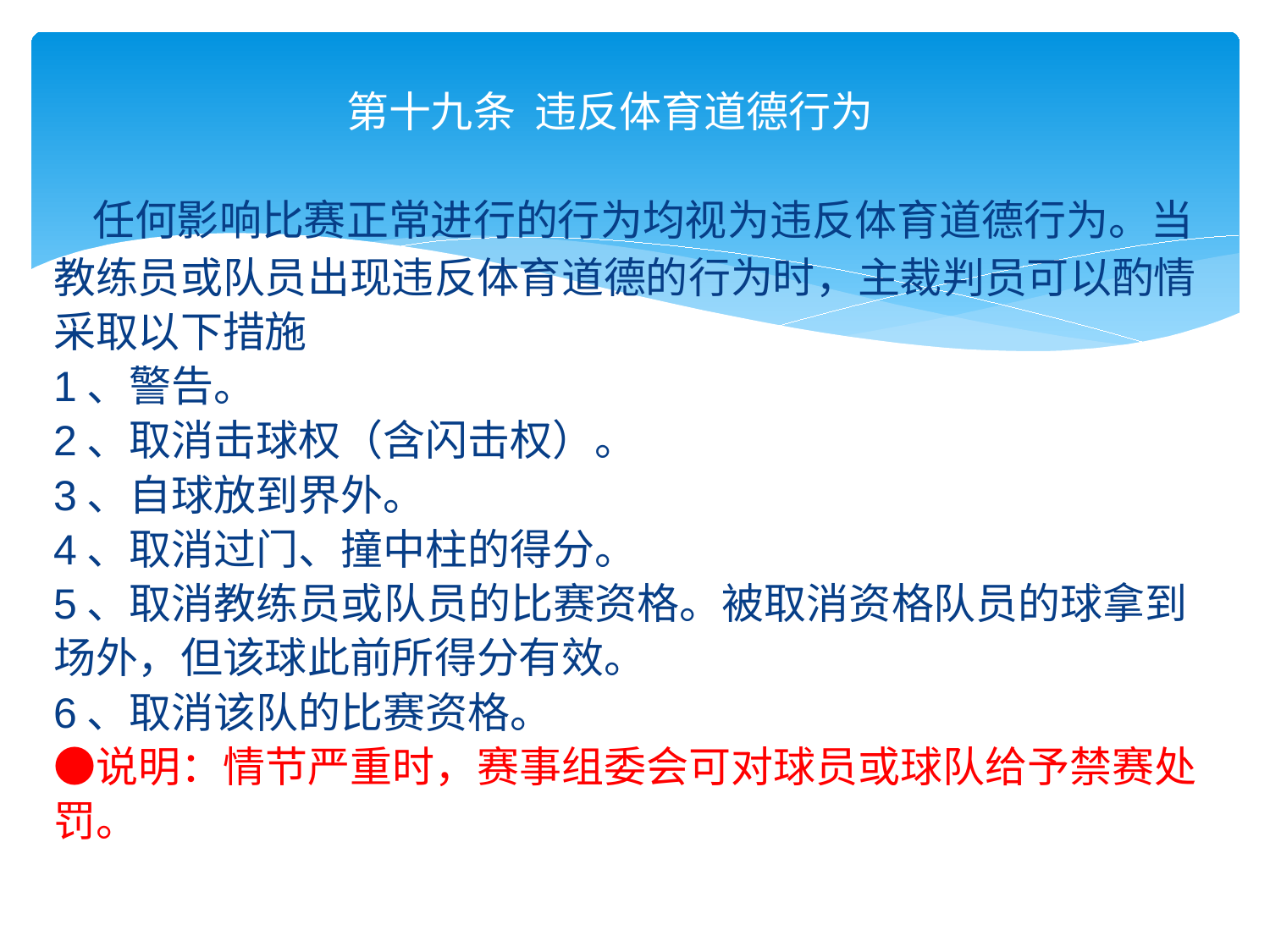

第十九条  违反体育道德行为
  任何影响比赛正常进行的行为均视为违反体育道德行为。当教练员或队员出现违反体育道德的行为时，主裁判员可以酌情采取以下措施
1、警告。
2、取消击球权（含闪击权）。
3、自球放到界外。
4、取消过门、撞中柱的得分。
5、取消教练员或队员的比赛资格。被取消资格队员的球拿到场外，但该球此前所得分有效。
6、取消该队的比赛资格。
●说明：情节严重时，赛事组委会可对球员或球队给予禁赛处罚。